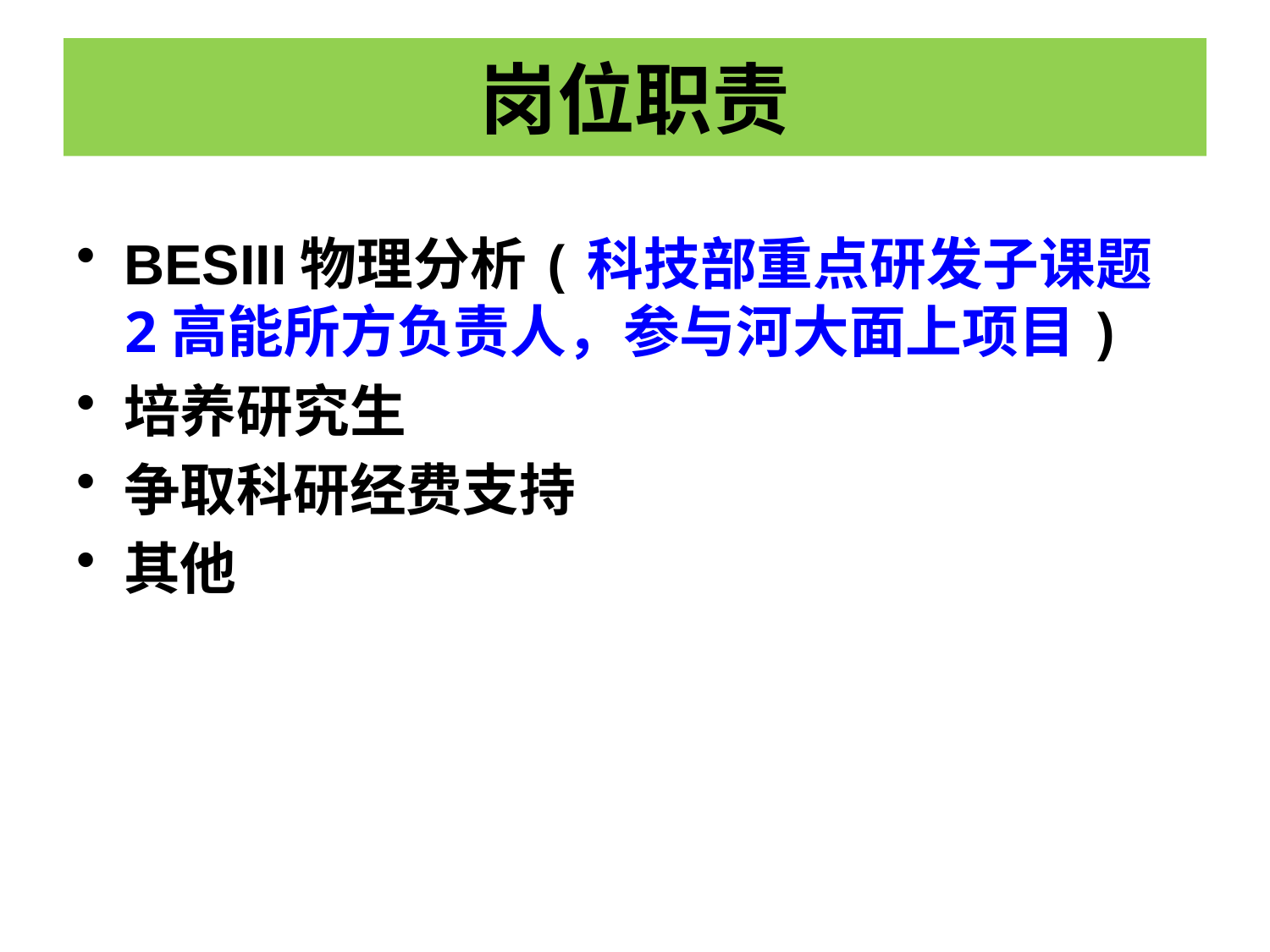

# 岗位职责
BESIII物理分析(科技部重点研发子课题2高能所方负责人，参与河大面上项目)
培养研究生
争取科研经费支持
其他